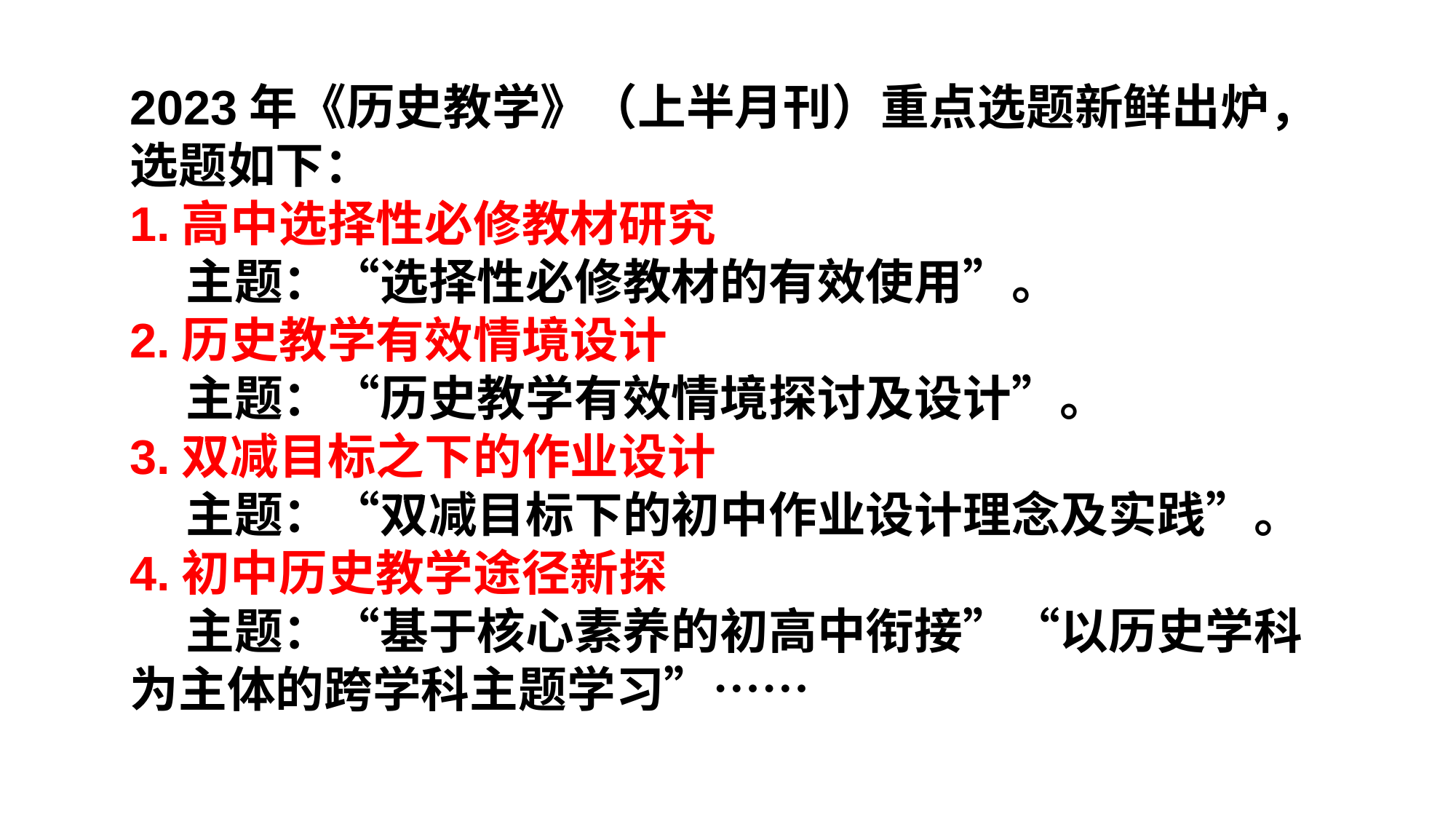

2023年《历史教学》（上半月刊）重点选题新鲜出炉，选题如下：
1.高中选择性必修教材研究
    主题：“选择性必修教材的有效使用”。
2.历史教学有效情境设计
    主题：“历史教学有效情境探讨及设计”。
3.双减目标之下的作业设计
    主题：“双减目标下的初中作业设计理念及实践”。
4.初中历史教学途径新探
    主题：“基于核心素养的初高中衔接”“以历史学科为主体的跨学科主题学习”……